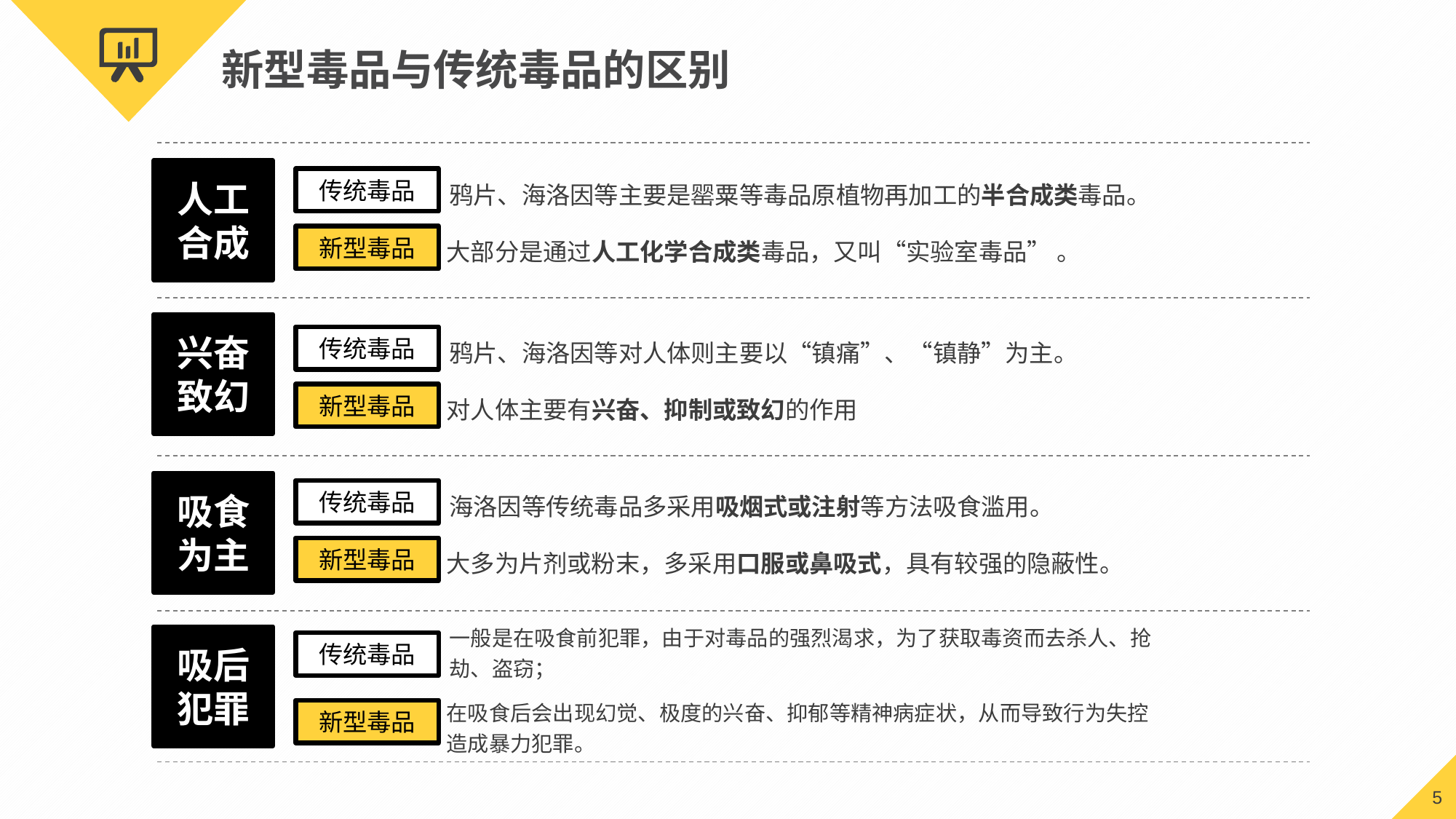

新型毒品与传统毒品的区别
人工
合成
传统毒品
鸦片、海洛因等主要是罂粟等毒品原植物再加工的半合成类毒品。
大部分是通过人工化学合成类毒品，又叫“实验室毒品” 。
新型毒品
兴奋
致幻
传统毒品
鸦片、海洛因等对人体则主要以“镇痛”、“镇静”为主。
对人体主要有兴奋、抑制或致幻的作用
新型毒品
吸食
为主
传统毒品
海洛因等传统毒品多采用吸烟式或注射等方法吸食滥用。
大多为片剂或粉末，多采用口服或鼻吸式，具有较强的隐蔽性。
新型毒品
一般是在吸食前犯罪，由于对毒品的强烈渴求，为了获取毒资而去杀人、抢劫、盗窃；
吸后
犯罪
传统毒品
在吸食后会出现幻觉、极度的兴奋、抑郁等精神病症状，从而导致行为失控造成暴力犯罪。
新型毒品